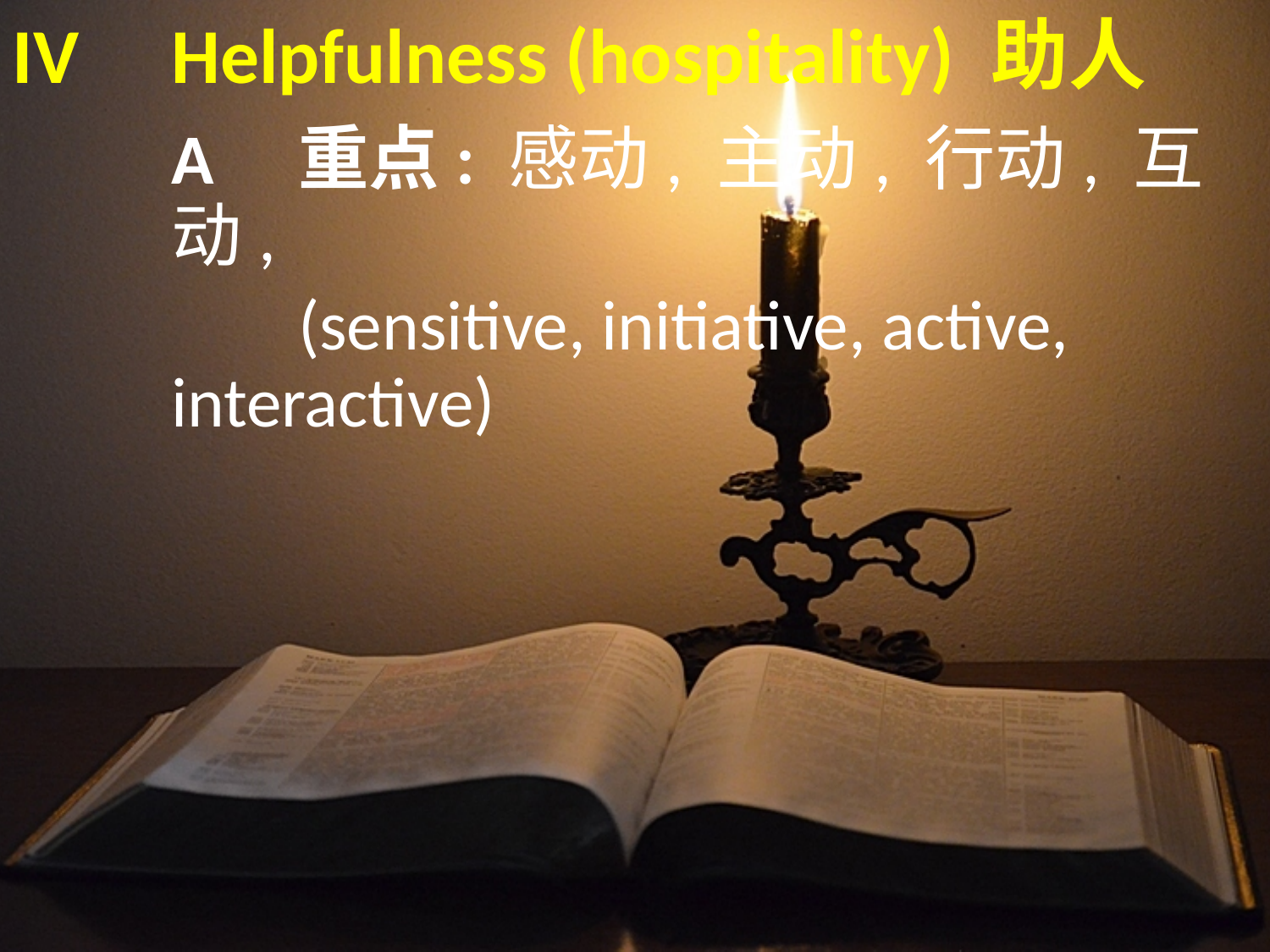

IV	Helpfulness (hospitality) 助人
	A	重点: 感动, 主动, 行动, 互动,
		(sensitive, initiative, active, interactive)